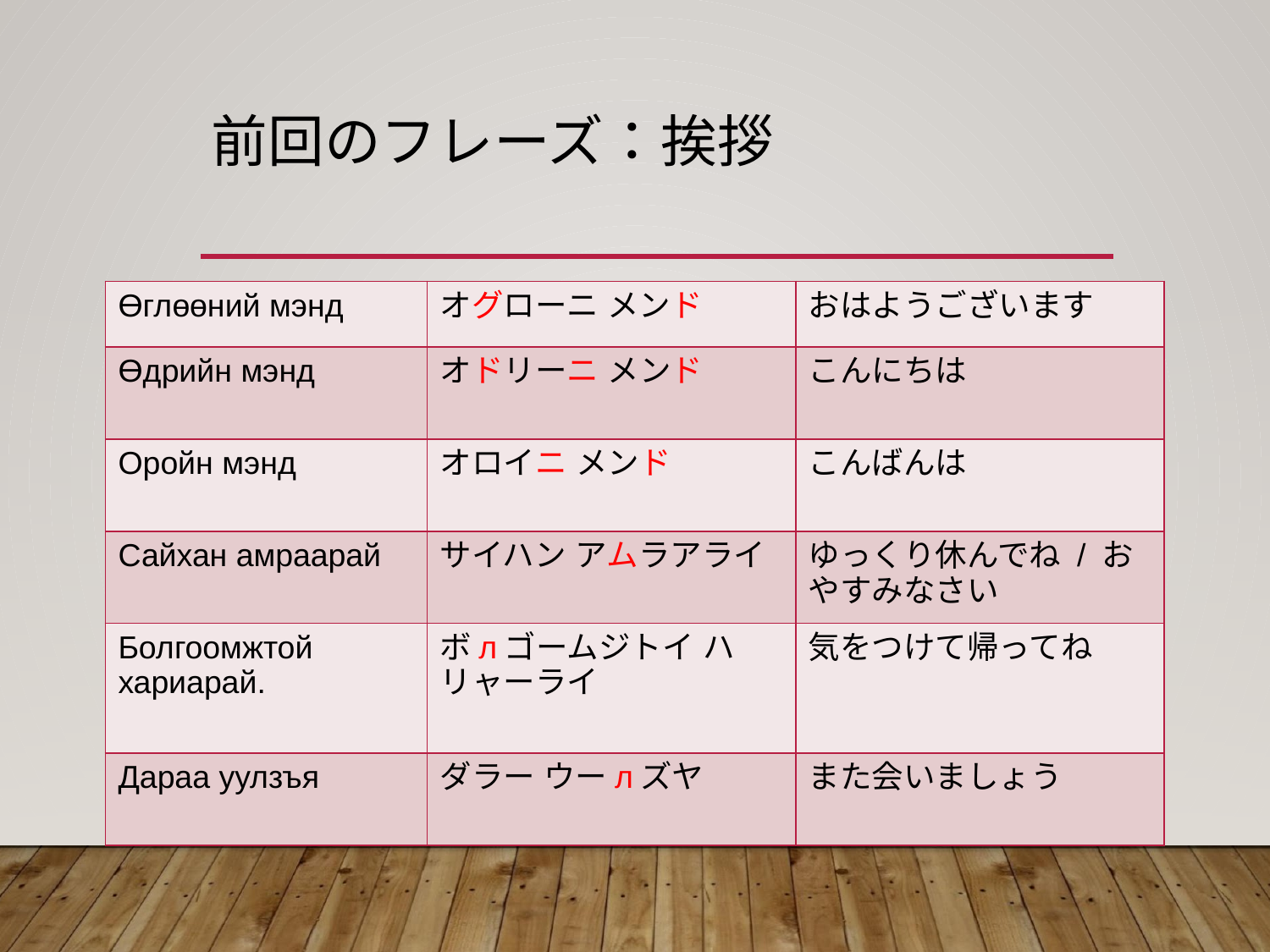

# 前回のフレーズ：挨拶

| Өглөөний мэнд | オグローニ メンド | おはようございます |
| --- | --- | --- |
| Өдрийн мэнд | オドリーニ メンド | こんにちは |
| Оройн мэнд | オロイニ メンド | こんばんは |
| Сайхан амраарай | サイハン アムラアライ | ゆっくり休んでね / おやすみなさい |
| Болгоомжтой хариарай. | ボлゴームジトイ ハリャーライ | 気をつけて帰ってね |
| Дараа уулзъя | ダラー ウーлズヤ | また会いましょう |